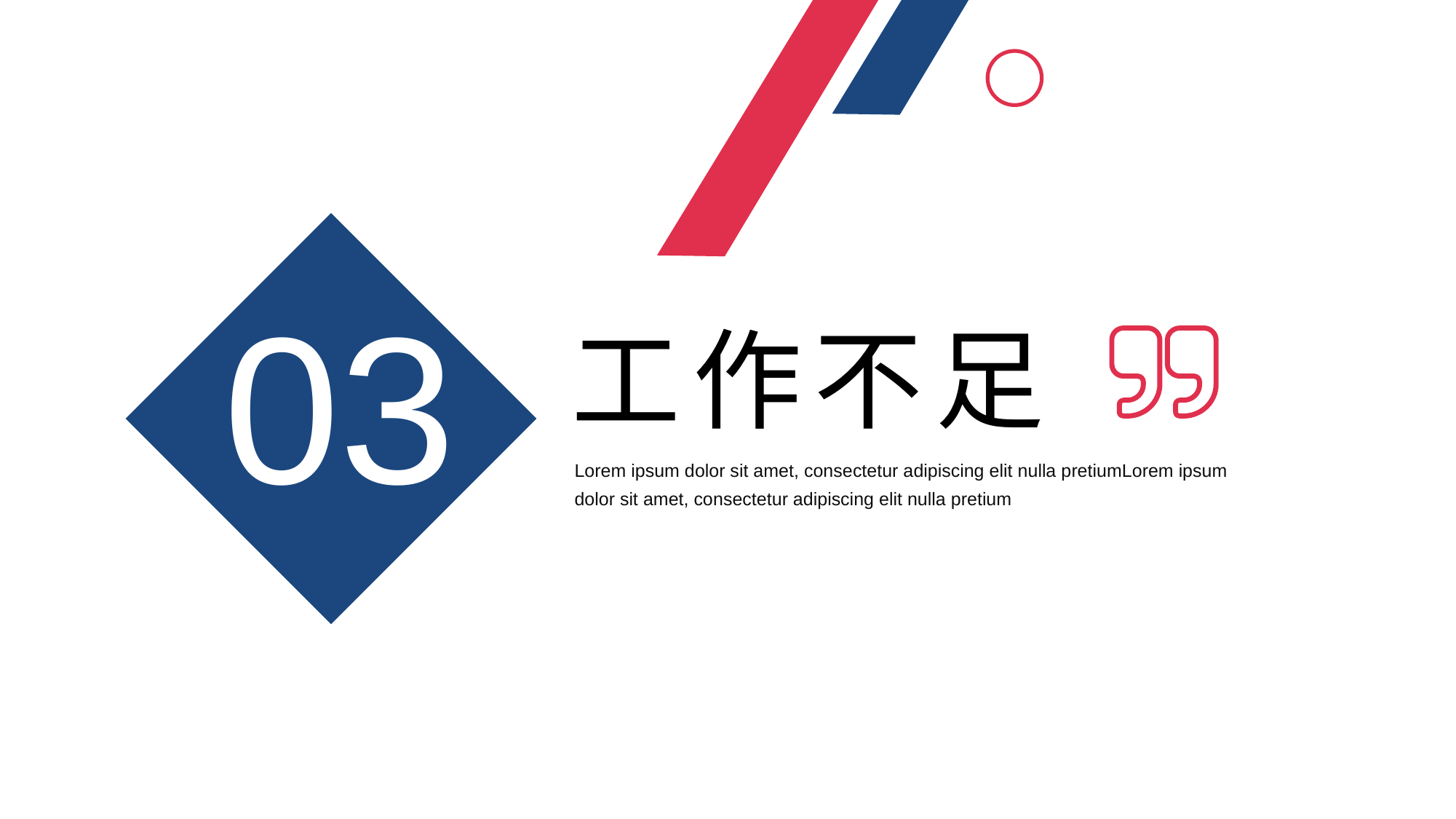

03

工作不足

Lorem ipsum dolor sit amet, consectetur adipiscing elit nulla pretiumLorem ipsum dolor sit amet, consectetur adipiscing elit nulla pretium